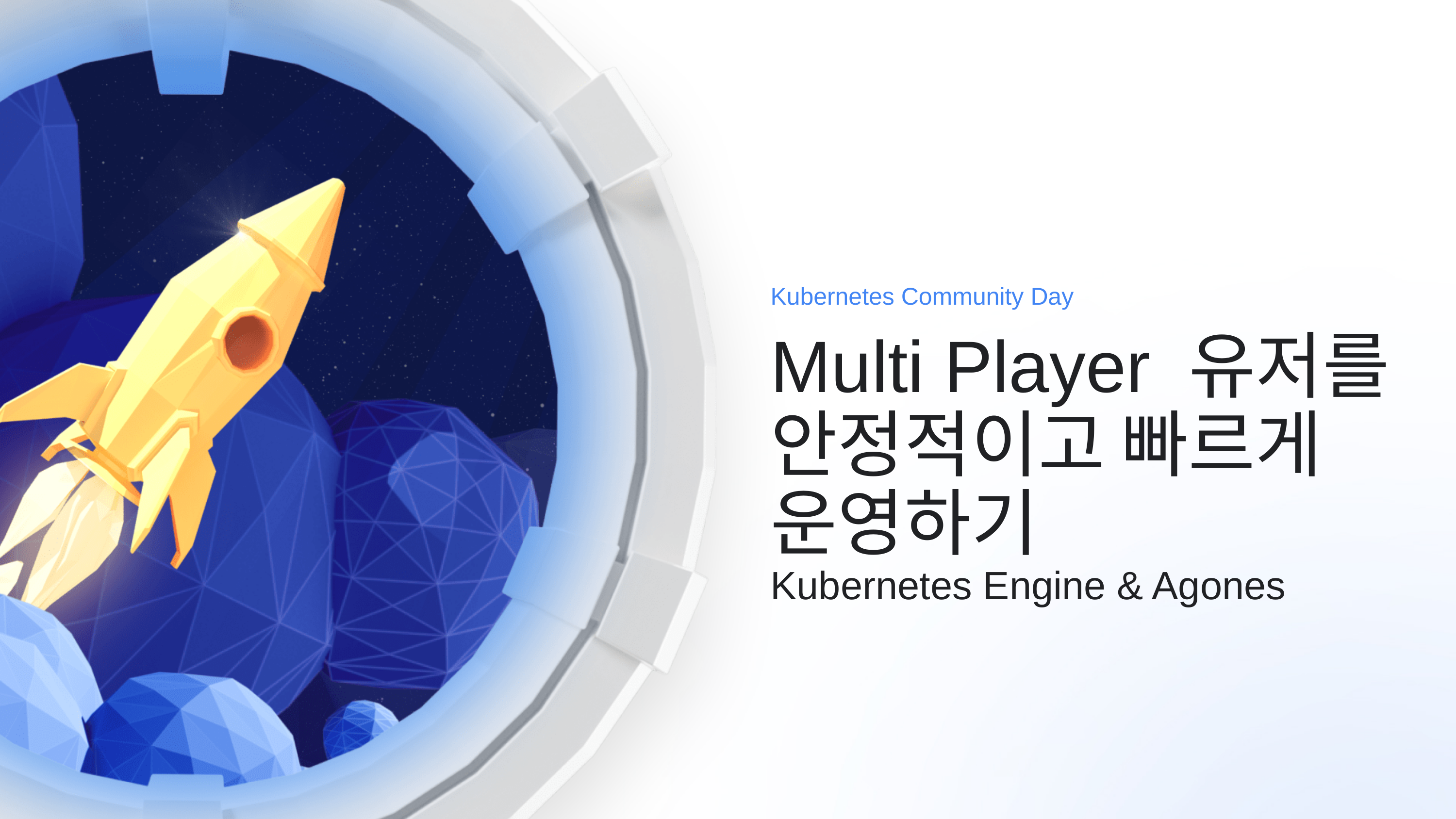

Kubernetes Community Day
# Multi Player 유저를 안정적이고 빠르게 운영하기 Kubernetes Engine & Agones